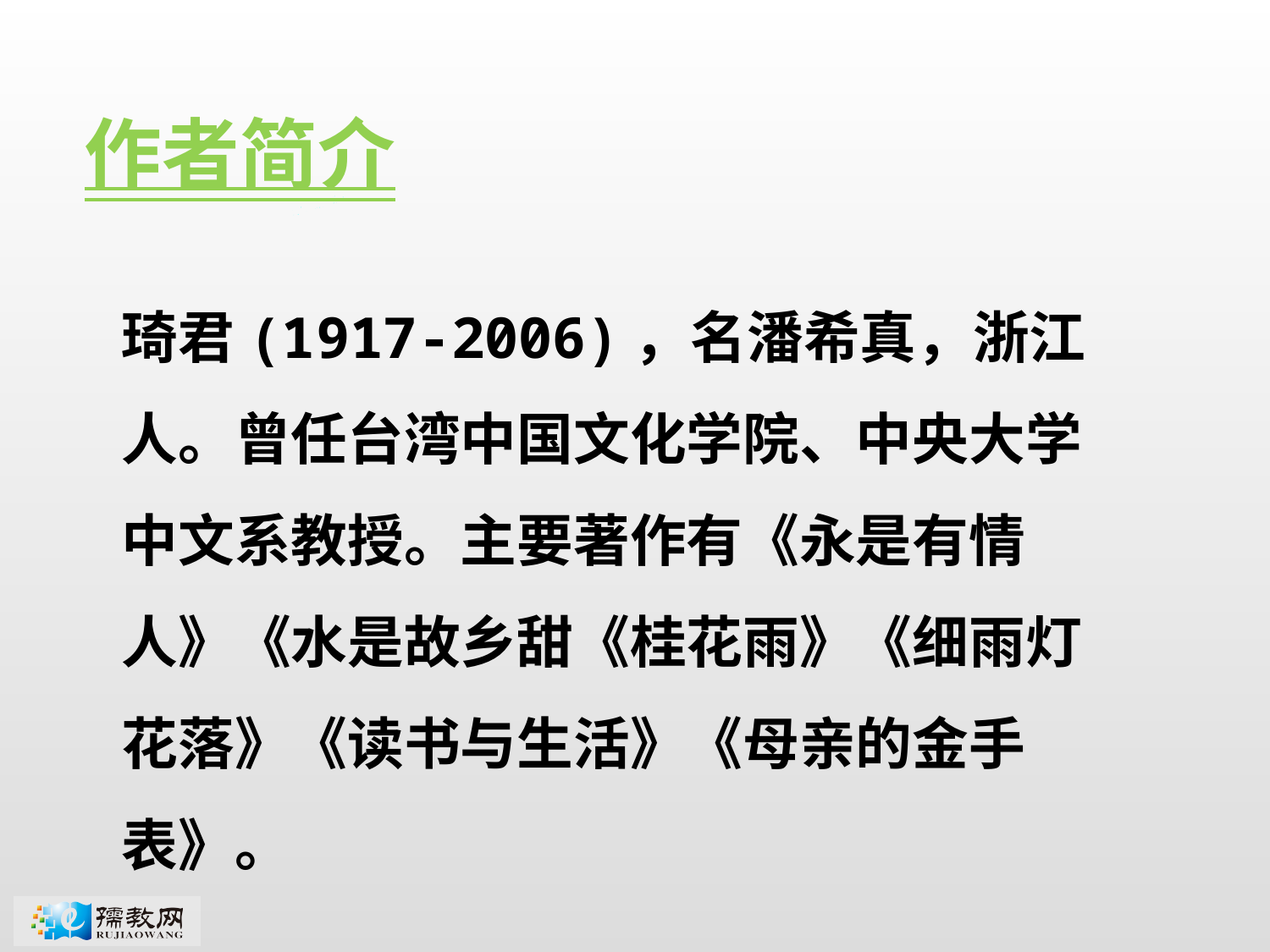

作者简介

琦君(1917-2006)，名潘希真，浙江人。曾任台湾中国文化学院、中央大学中文系教授。主要著作有《永是有情人》《水是故乡甜《桂花雨》《细雨灯花落》《读书与生活》《母亲的金手表》。